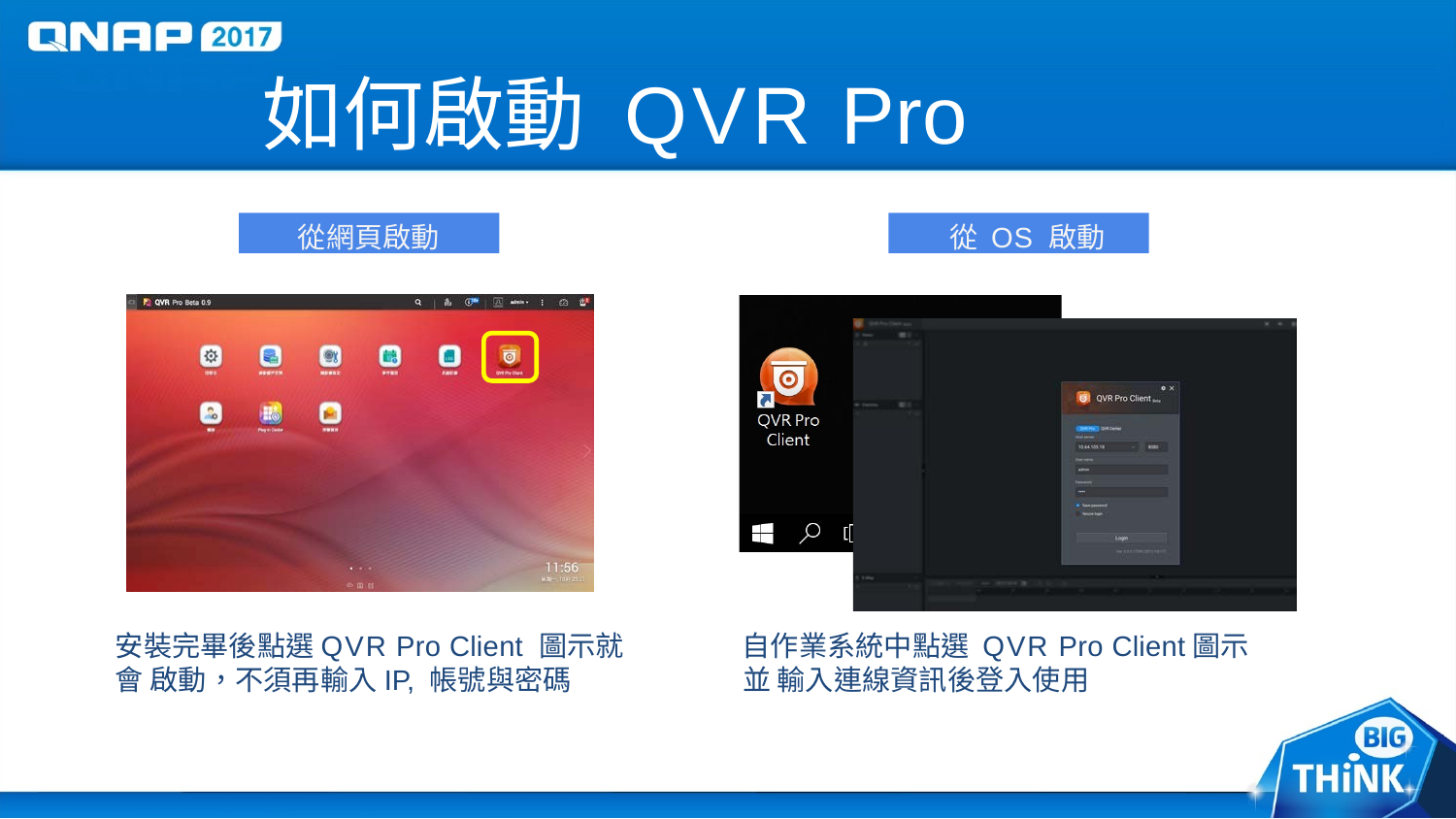

# 如何啟動 QVR Pro Client
從網頁啟動
從 OS 啟動

自作業系統中點選 QVR Pro Client圖示並 輸入連線資訊後登入使用
安裝完畢後點選QVR Pro Client 圖示就會 啟動，不須再輸入IP, 帳號與密碼